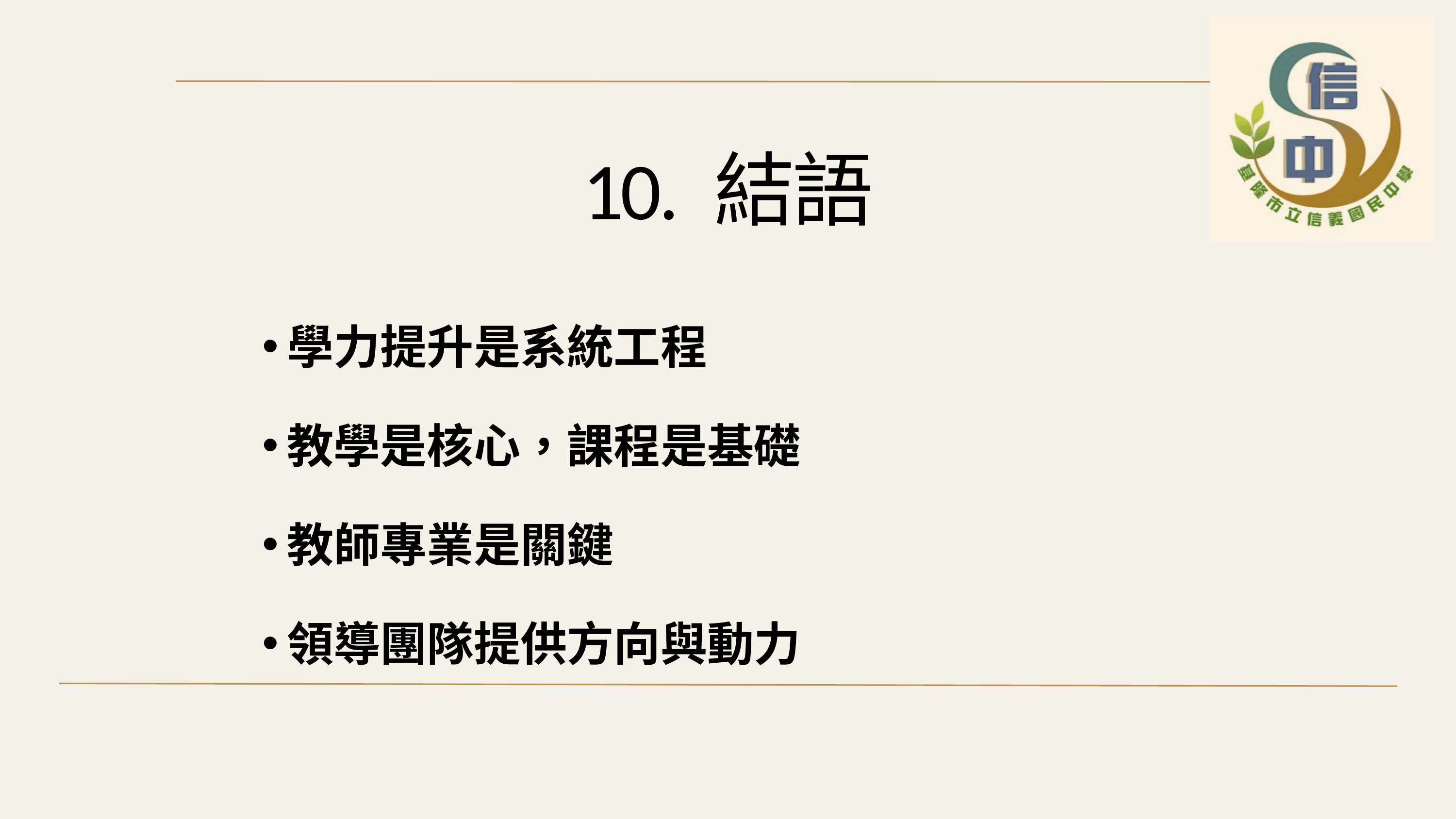

10. 結語

學力提升是系統工程
教學是核心，課程是基礎
教師專業是關鍵
領導團隊提供方向與動力